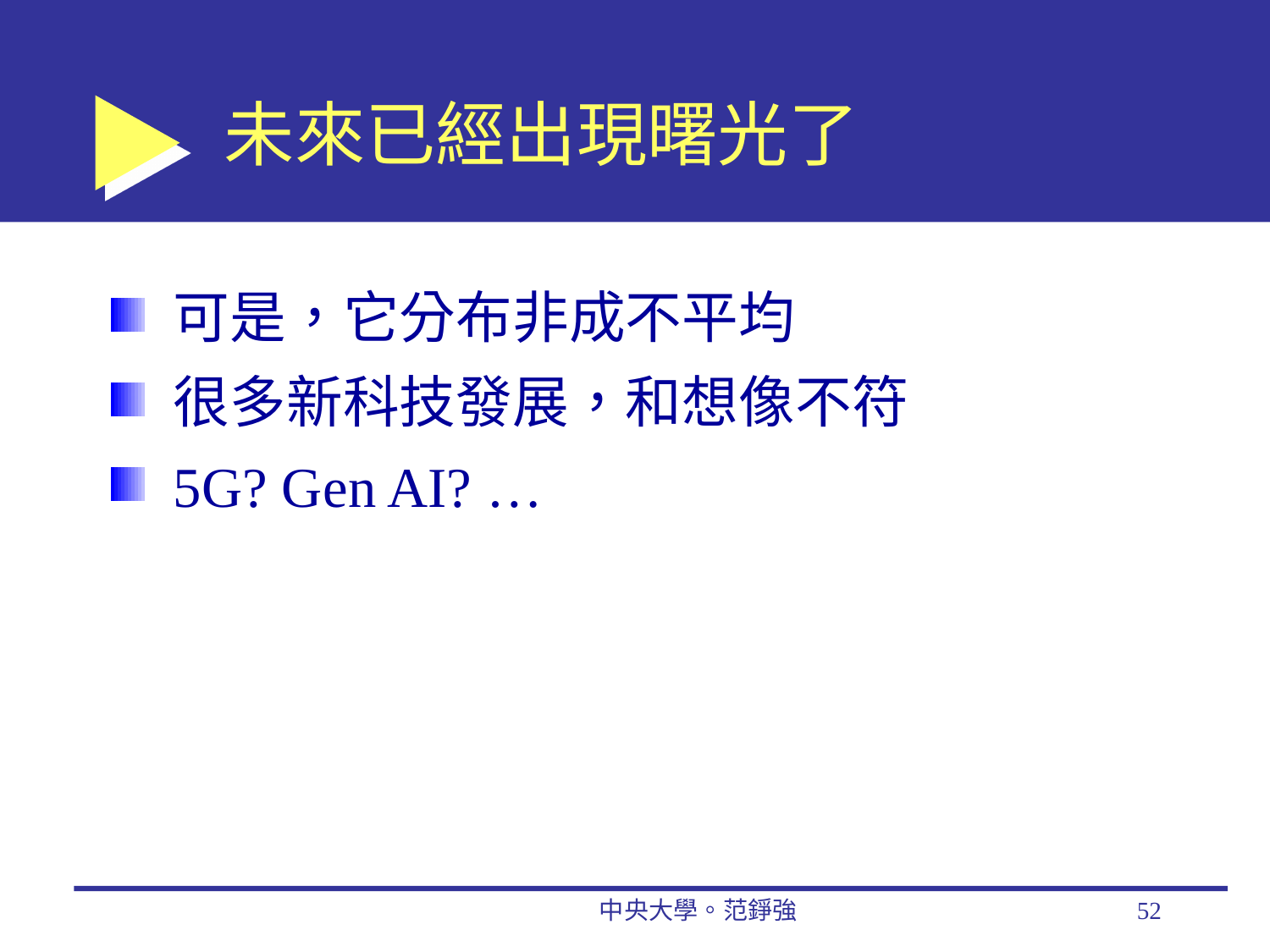

# 未來已經出現曙光了
可是，它分布非成不平均
很多新科技發展，和想像不符
5G? Gen AI? …
中央大學。范錚強
52